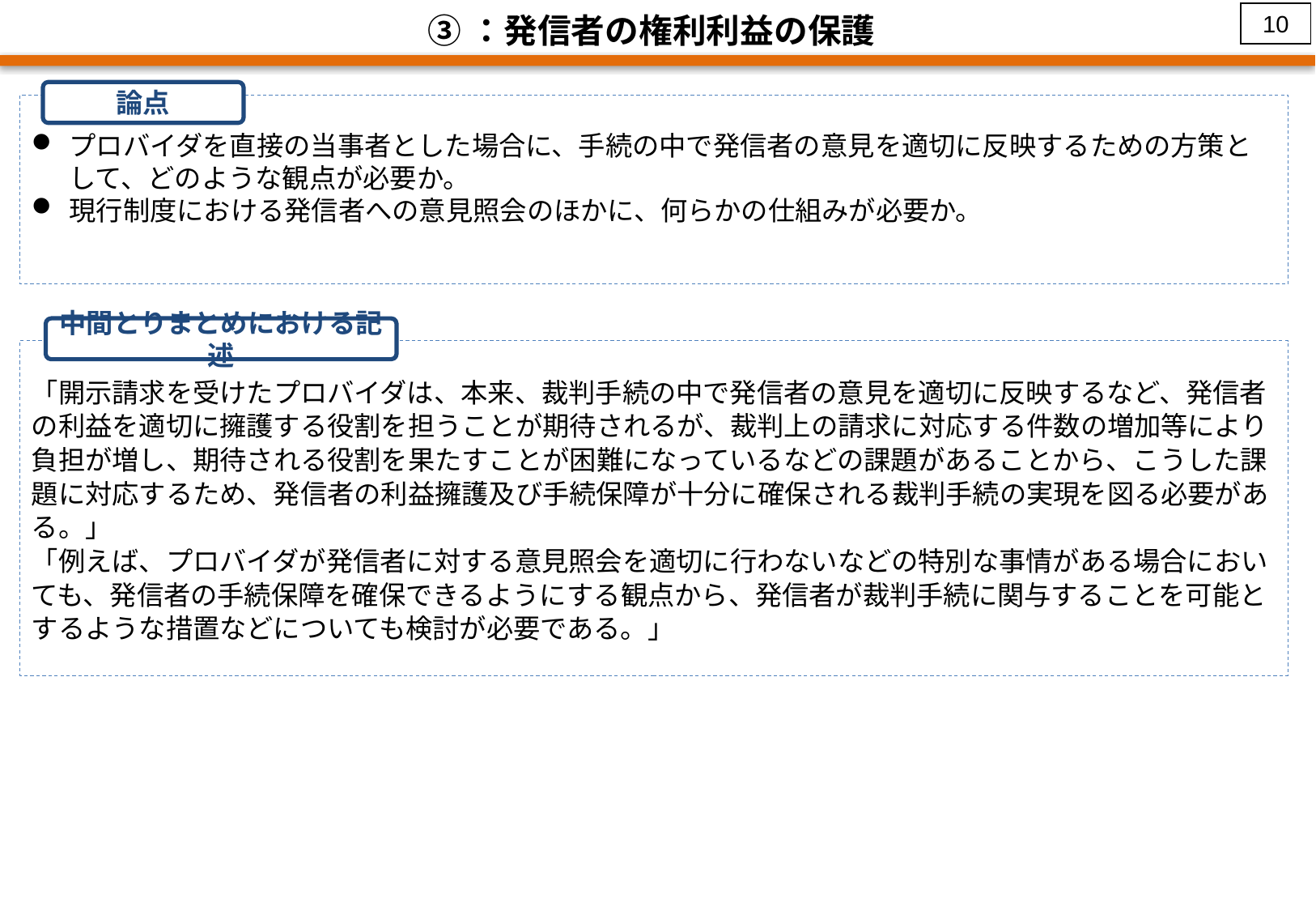

10
③：発信者の権利利益の保護

論点
プロバイダを直接の当事者とした場合に、手続の中で発信者の意見を適切に反映するための方策として、どのような観点が必要か。
現行制度における発信者への意見照会のほかに、何らかの仕組みが必要か。

中間とりまとめにおける記述
「開示請求を受けたプロバイダは、本来、裁判手続の中で発信者の意見を適切に反映するなど、発信者の利益を適切に擁護する役割を担うことが期待されるが、裁判上の請求に対応する件数の増加等により負担が増し、期待される役割を果たすことが困難になっているなどの課題があることから、こうした課題に対応するため、発信者の利益擁護及び手続保障が十分に確保される裁判手続の実現を図る必要がある。」
「例えば、プロバイダが発信者に対する意見照会を適切に行わないなどの特別な事情がある場合においても、発信者の手続保障を確保できるようにする観点から、発信者が裁判手続に関与することを可能とするような措置などについても検討が必要である。」